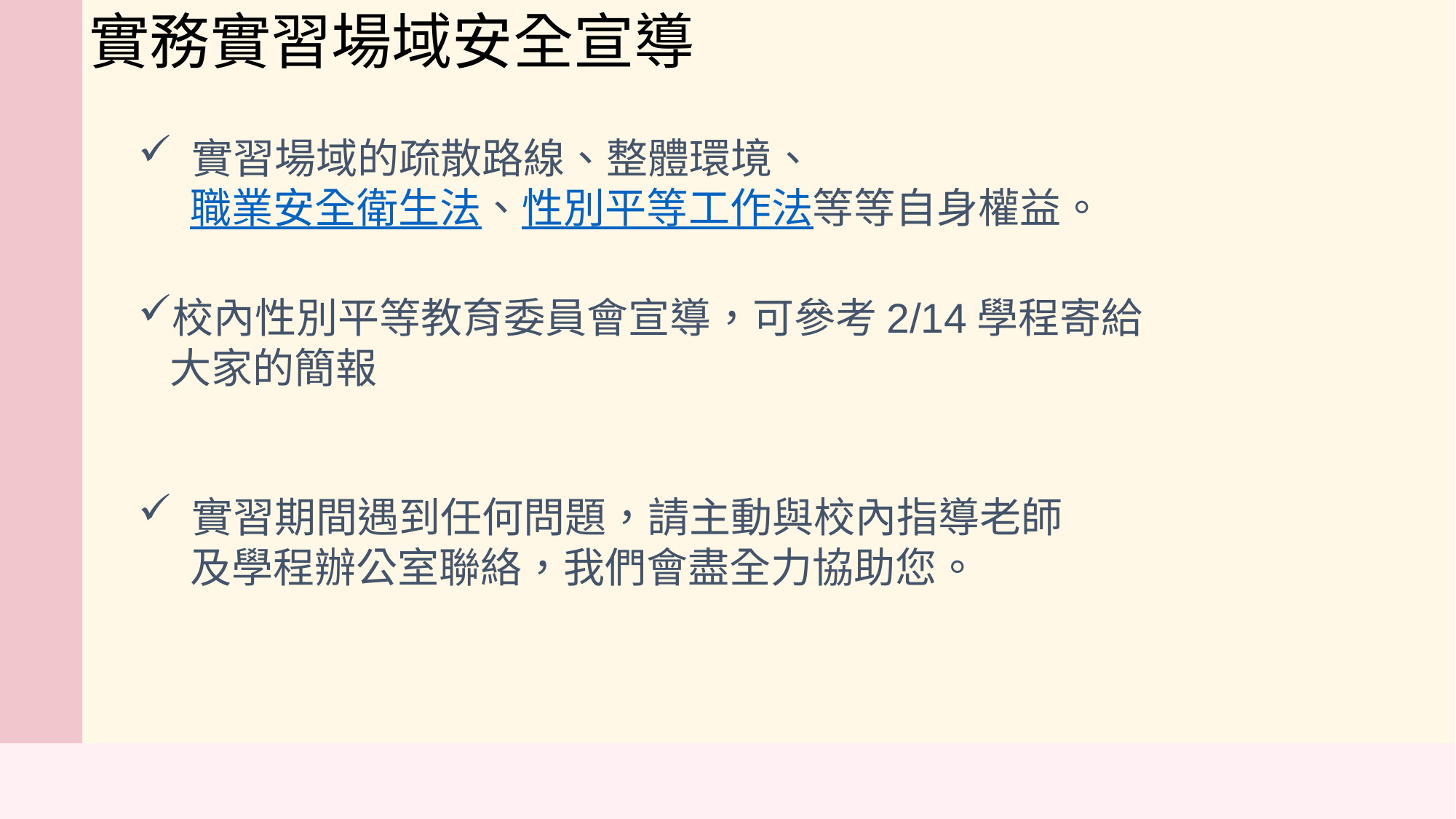

實務實習場域安全宣導

實習場域的疏散路線、整體環境、
職業安全衛生法、性別平等工作法等等自身權益。

校內性別平等教育委員會宣導，可參考2/14學程寄給大家的簡報

實習期間遇到任何問題，請主動與校內指導老師
及學程辦公室聯絡，我們會盡全力協助您。